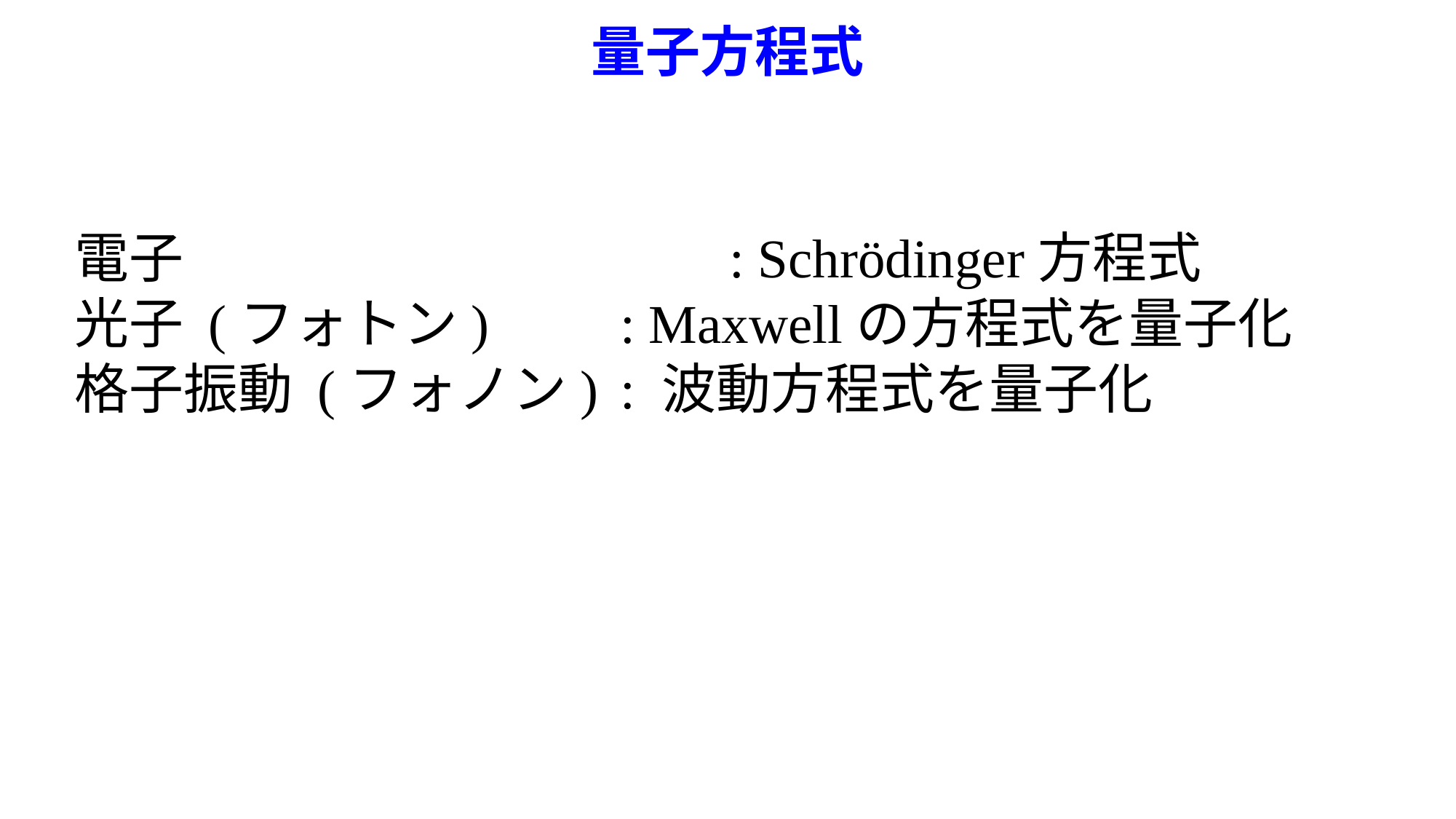

# 量子方程式
電子					: Schrödinger方程式　　
光子 (フォトン)		: Maxwellの方程式を量子化
格子振動 (フォノン)	: 波動方程式を量子化